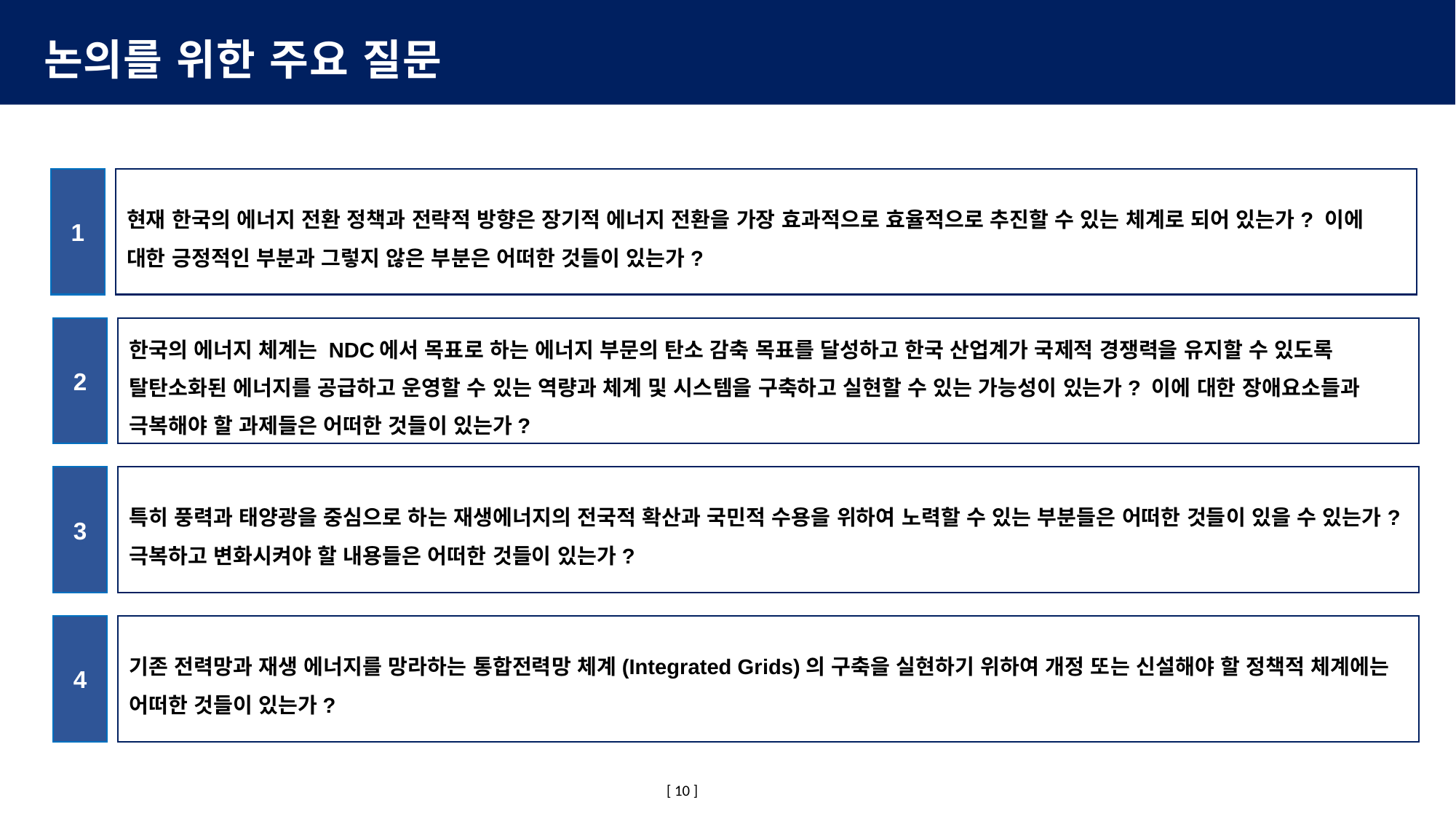

논의를 위한 주요 질문
1
현재 한국의 에너지 전환 정책과 전략적 방향은 장기적 에너지 전환을 가장 효과적으로 효율적으로 추진할 수 있는 체계로 되어 있는가? 이에 대한 긍정적인 부분과 그렇지 않은 부분은 어떠한 것들이 있는가?
한국의 에너지 체계는 NDC에서 목표로 하는 에너지 부문의 탄소 감축 목표를 달성하고 한국 산업계가 국제적 경쟁력을 유지할 수 있도록 탈탄소화된 에너지를 공급하고 운영할 수 있는 역량과 체계 및 시스템을 구축하고 실현할 수 있는 가능성이 있는가? 이에 대한 장애요소들과 극복해야 할 과제들은 어떠한 것들이 있는가?
2
특히 풍력과 태양광을 중심으로 하는 재생에너지의 전국적 확산과 국민적 수용을 위하여 노력할 수 있는 부분들은 어떠한 것들이 있을 수 있는가? 극복하고 변화시켜야 할 내용들은 어떠한 것들이 있는가?
3
기존 전력망과 재생 에너지를 망라하는 통합전력망 체계(Integrated Grids)의 구축을 실현하기 위하여 개정 또는 신설해야 할 정책적 체계에는 어떠한 것들이 있는가?
4